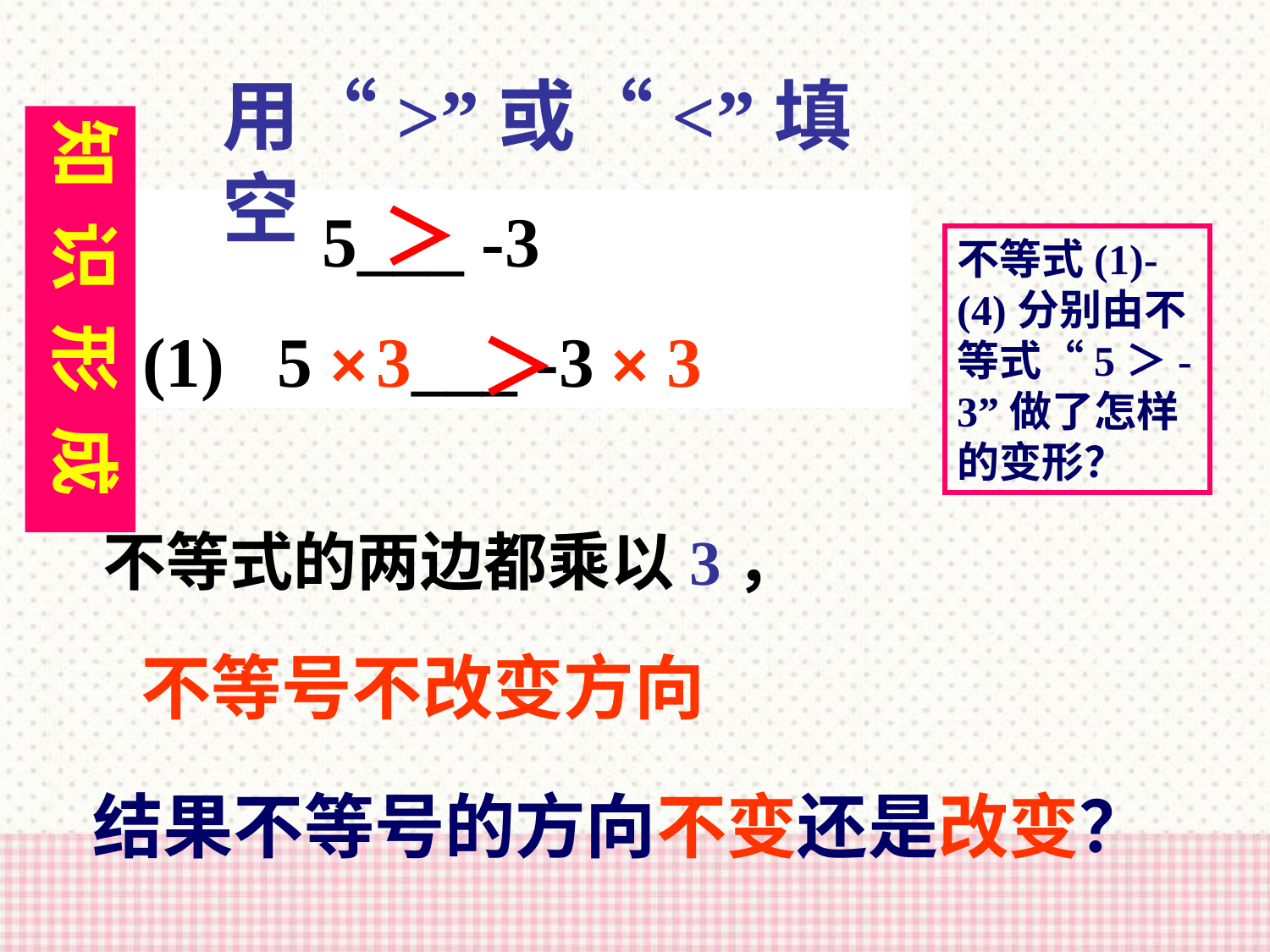

用“>”或“<”填空
知  识  形  成
                 5___ -3
(1)   5 × 3___ -3 × 3
＞
不等式(1)-(4)分别由不等式“5＞-3”做了怎样的变形？
＞
不等式的两边都乘以3，
不等号不改变方向
结果不等号的方向不变还是改变？